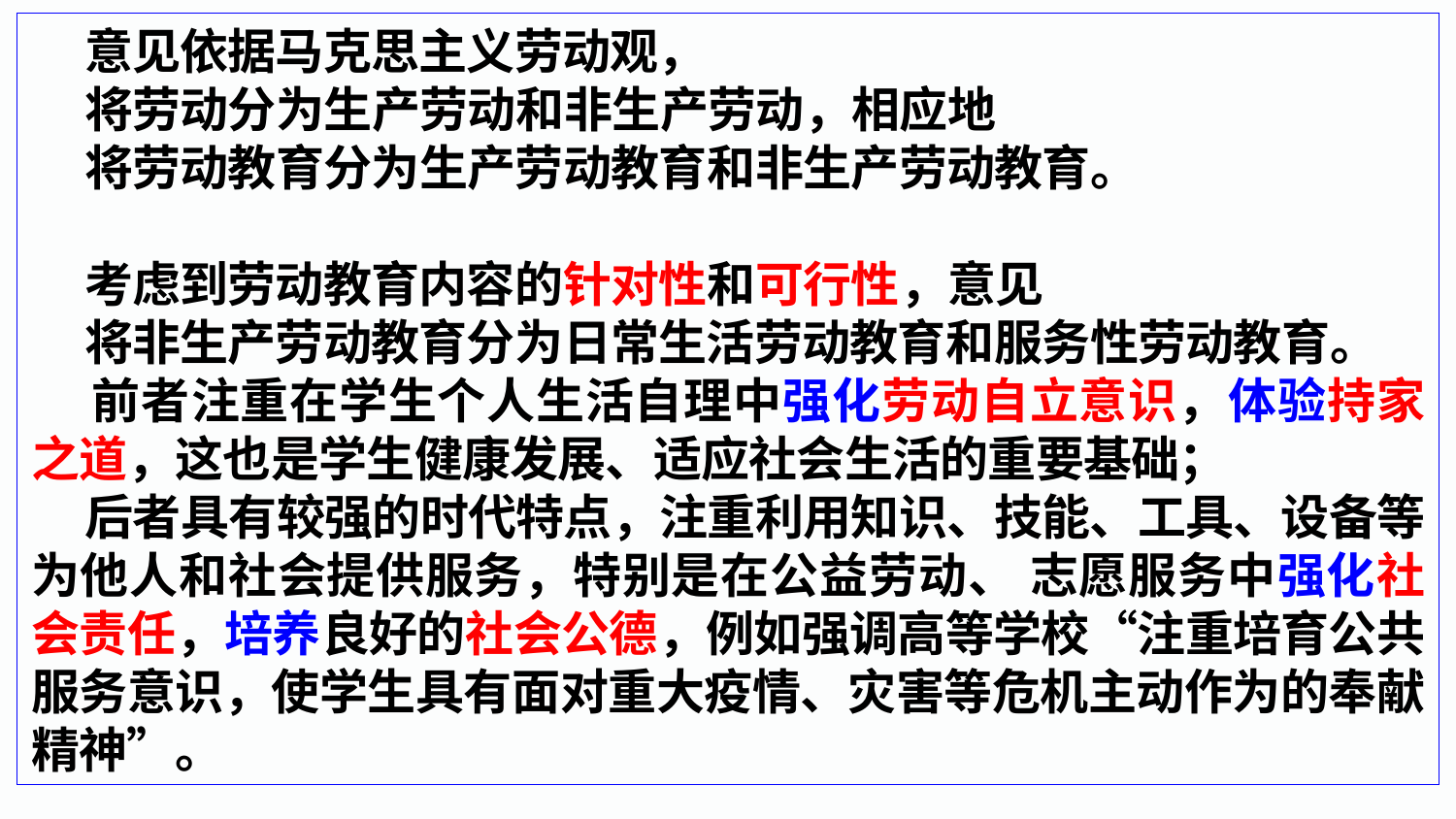

意见依据马克思主义劳动观，
    将劳动分为生产劳动和非生产劳动，相应地
    将劳动教育分为生产劳动教育和非生产劳动教育。

    考虑到劳动教育内容的针对性和可行性，意见
    将非生产劳动教育分为日常生活劳动教育和服务性劳动教育。
    前者注重在学生个人生活自理中强化劳动自立意识，体验持家之道，这也是学生健康发展、适应社会生活的重要基础；
    后者具有较强的时代特点，注重利用知识、技能、工具、设备等为他人和社会提供服务，特别是在公益劳动、 志愿服务中强化社会责任，培养良好的社会公德，例如强调高等学校“注重培育公共服务意识，使学生具有面对重大疫情、灾害等危机主动作为的奉献精神”。